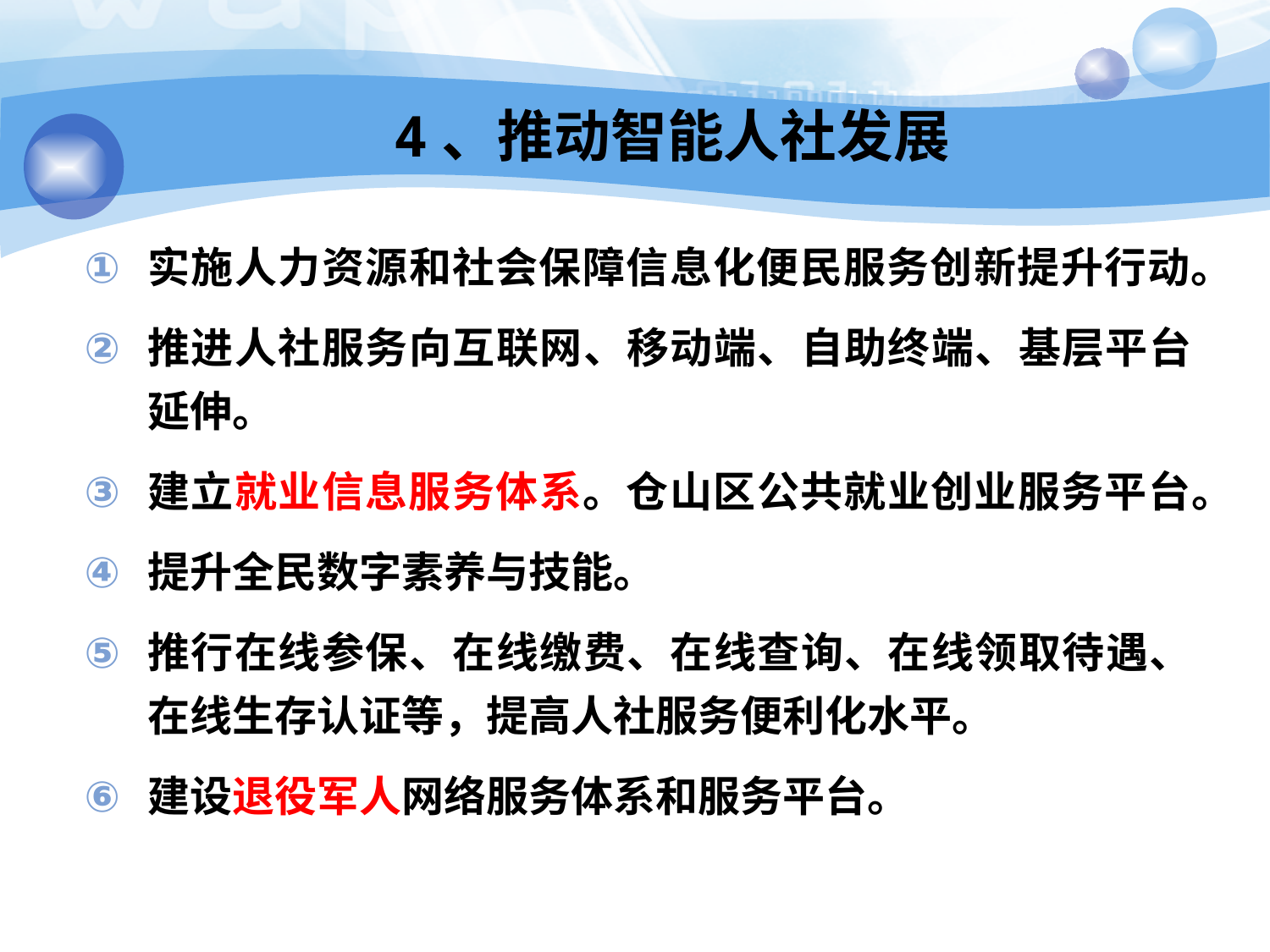

# 4、推动智能人社发展
实施人力资源和社会保障信息化便民服务创新提升行动。
推进人社服务向互联网、移动端、自助终端、基层平台延伸。
建立就业信息服务体系。仓山区公共就业创业服务平台。
提升全民数字素养与技能。
推行在线参保、在线缴费、在线查询、在线领取待遇、在线生存认证等，提高人社服务便利化水平。
建设退役军人网络服务体系和服务平台。